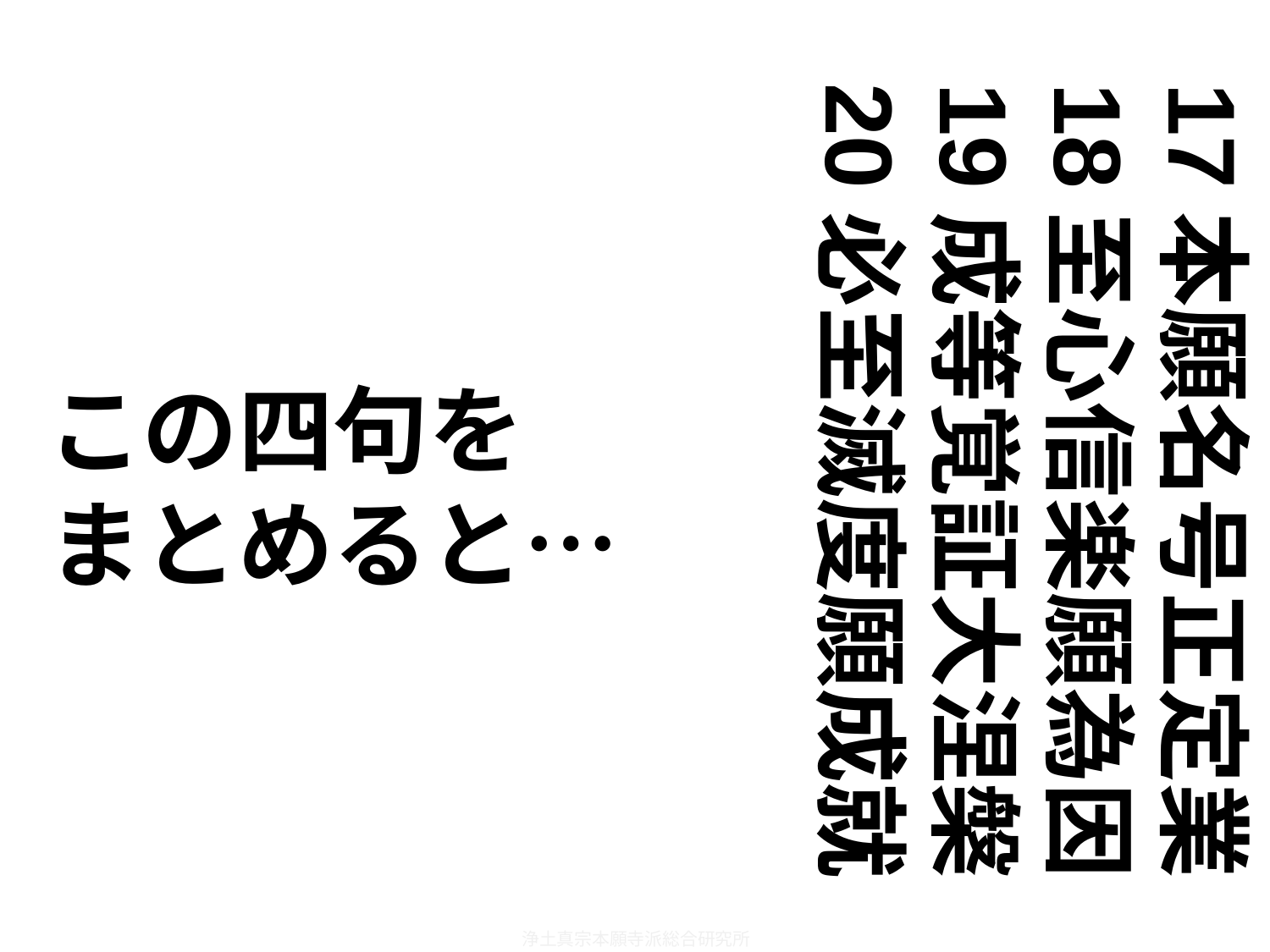

17本願名号正定業
18至心信楽願為因
19成等覚証大涅槃
20必至滅度願成就
この四句を
まとめると…